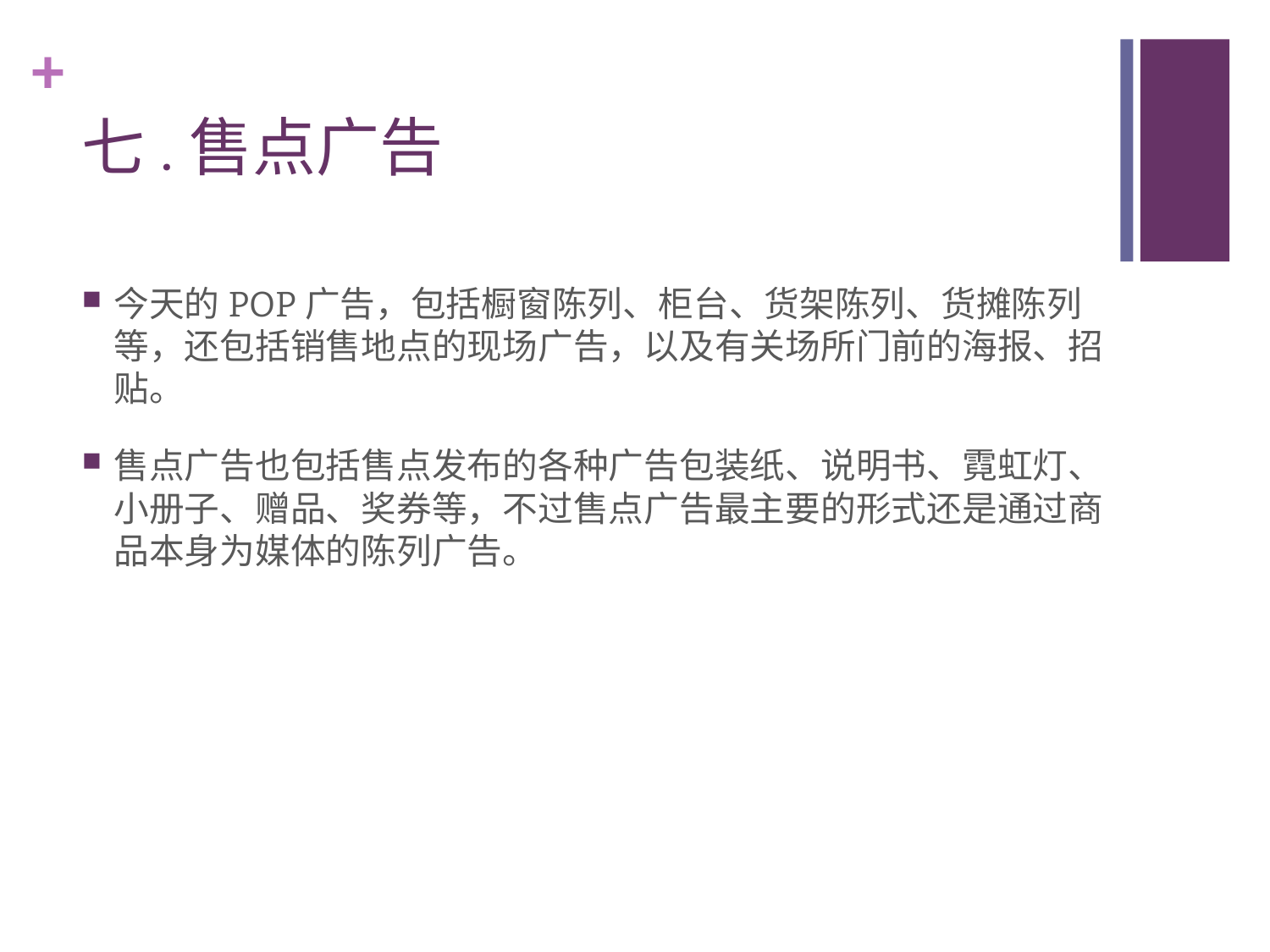

# 七.售点广告
今天的POP广告，包括橱窗陈列、柜台、货架陈列、货摊陈列等，还包括销售地点的现场广告，以及有关场所门前的海报、招贴。
售点广告也包括售点发布的各种广告包装纸、说明书、霓虹灯、小册子、赠品、奖券等，不过售点广告最主要的形式还是通过商品本身为媒体的陈列广告。